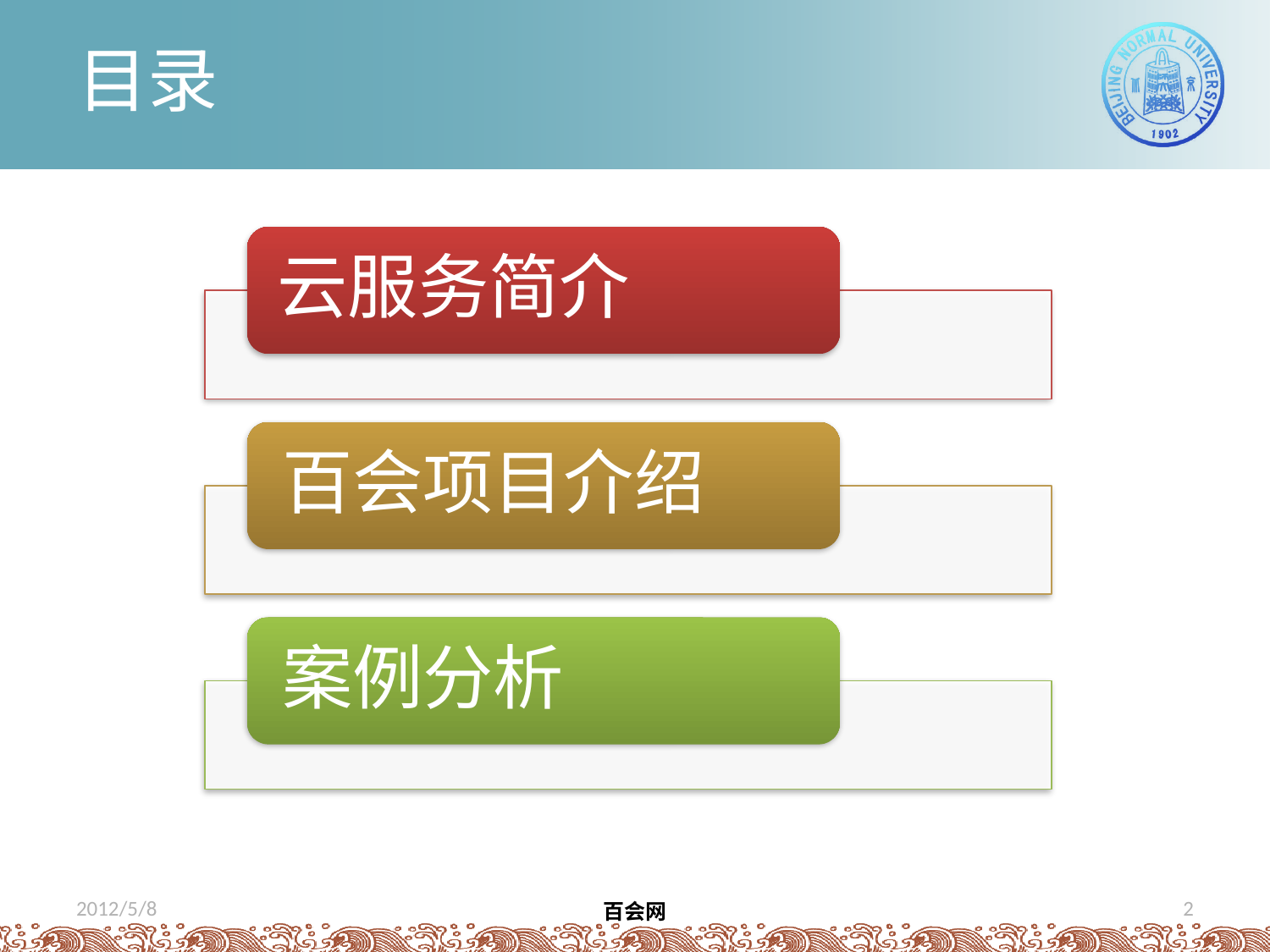

# 目录

百会项目介绍
案例分析
云服务简介

2012/5/8
2
百会网